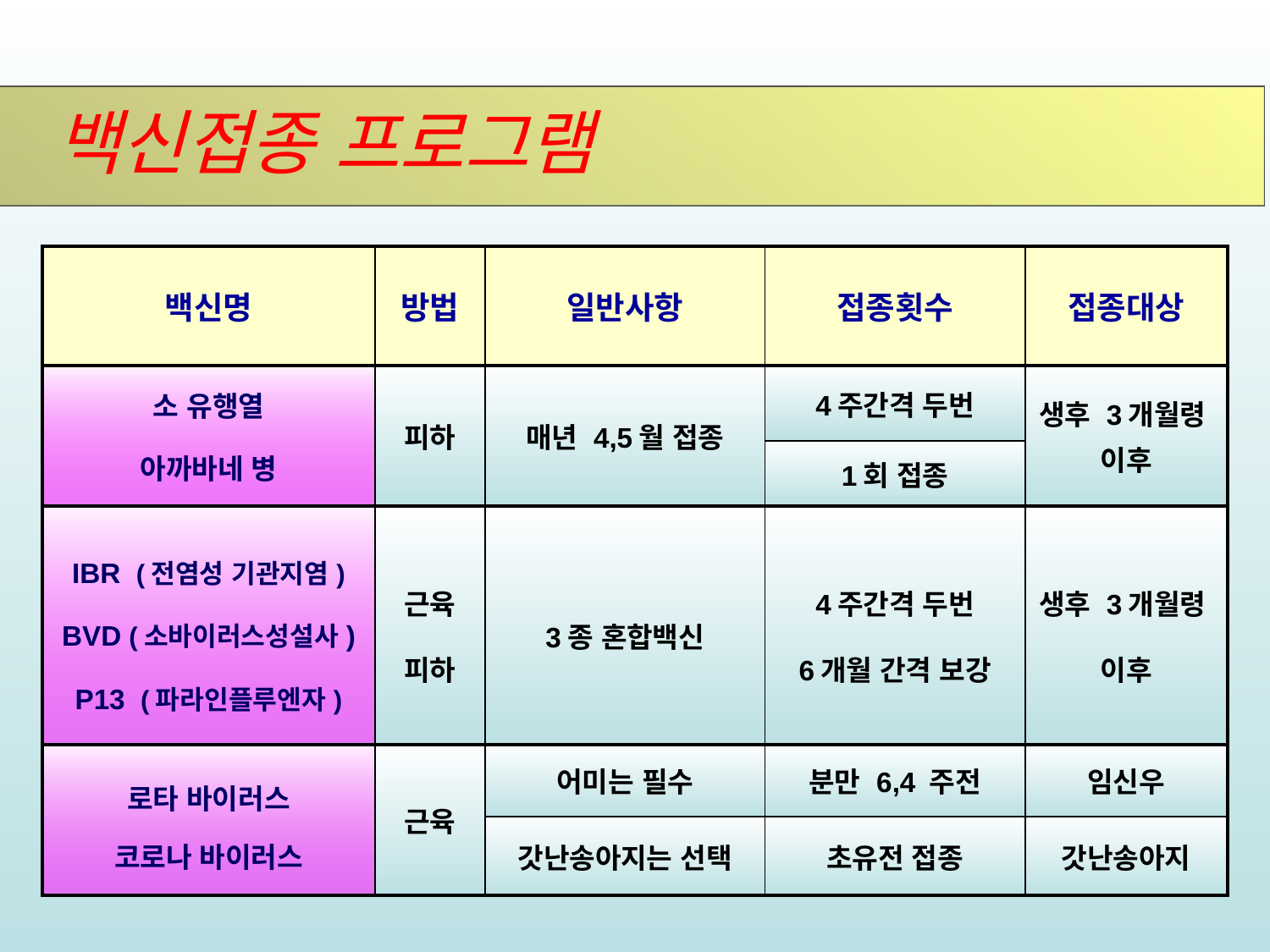

백신접종 프로그램
| 백신명 | 방법 | 일반사항 | 접종횟수 | 접종대상 |
| --- | --- | --- | --- | --- |
| 소 유행열 아까바네 병 | 피하 | 매년 4,5월 접종 | 4주간격 두번 | 생후 3개월령 이후 |
|  |  |  | 1회 접종 |  |
| IBR (전염성 기관지염) BVD (소바이러스성설사) P13 (파라인플루엔자) | 근육 피하 | 3종 혼합백신 | 4주간격 두번 6개월 간격 보강 | 생후 3개월령 이후 |
| 로타 바이러스 코로나 바이러스 | 근육 | 어미는 필수 | 분만 6,4 주전 | 임신우 |
|  |  | 갓난송아지는 선택 | 초유전 접종 | 갓난송아지 |